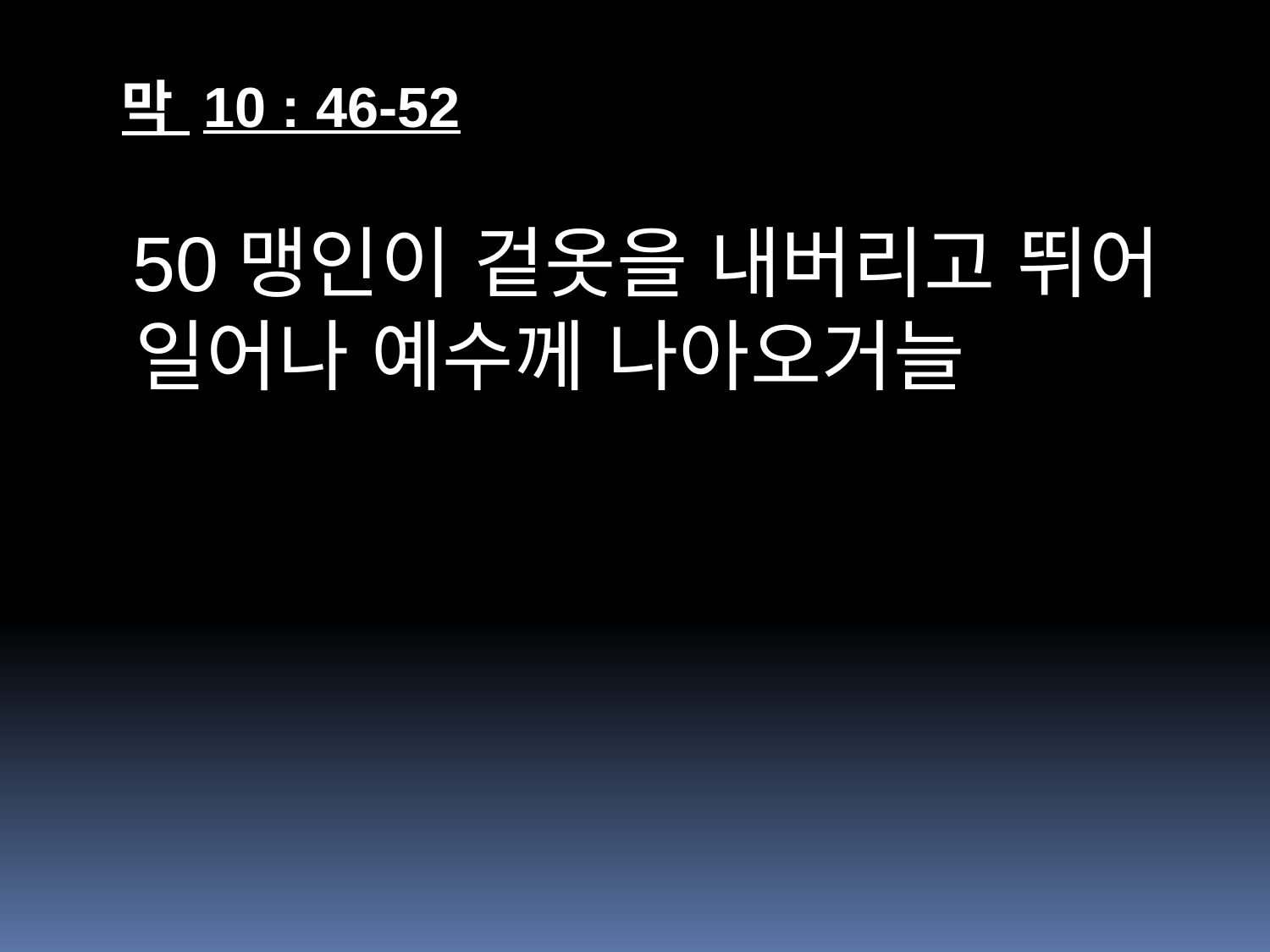

막 10 : 46-52

  50맹인이 겉옷을 내버리고 뛰어 일어나 예수께 나아오거늘